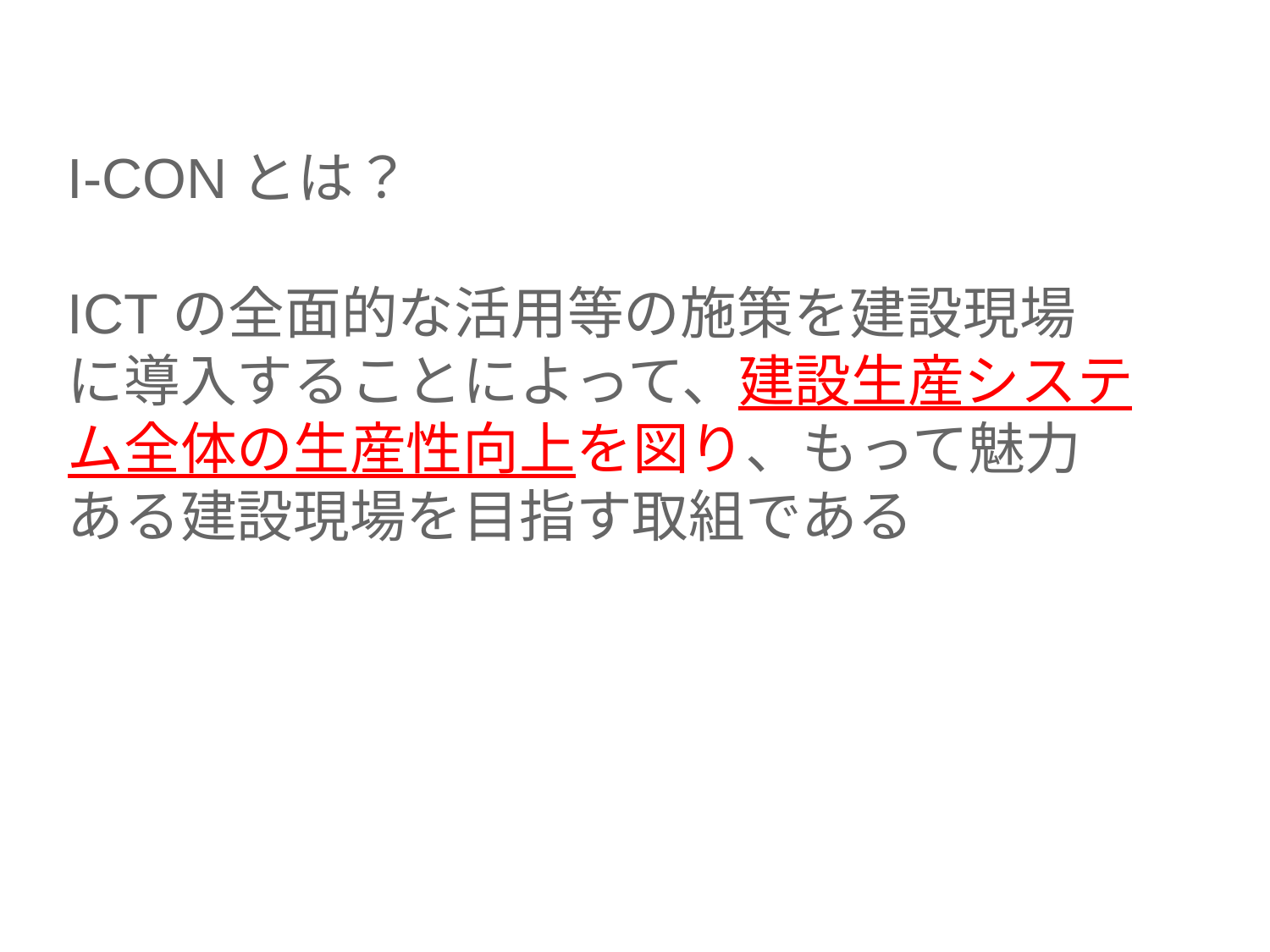

I-CONとは？

ICTの全面的な活用等の施策を建設現場に導入することによって、建設生産システム全体の生産性向上を図り、もって魅力ある建設現場を目指す取組である